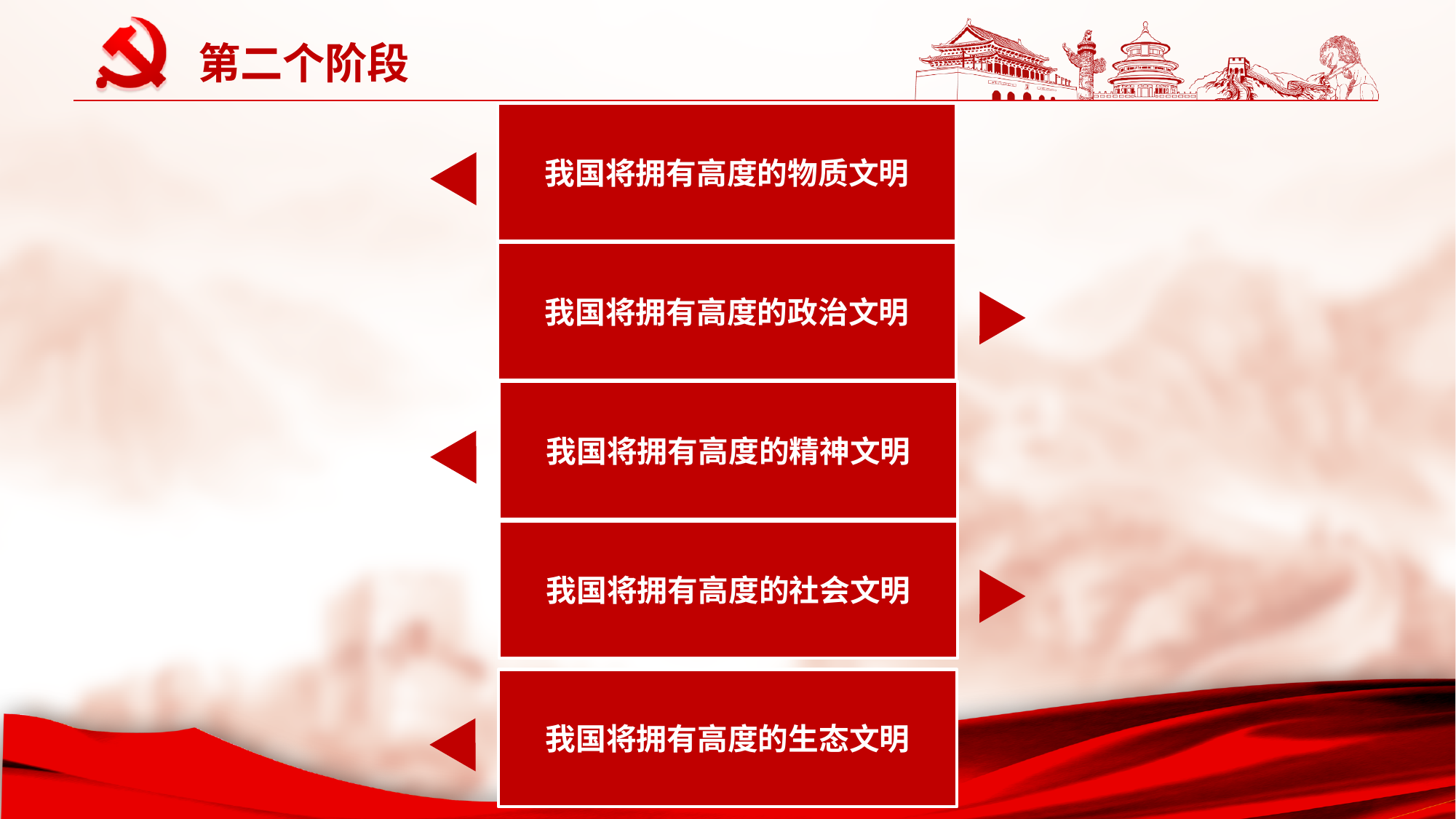

第二个阶段
我国将拥有高度的物质文明

我国将拥有高度的政治文明

我国将拥有高度的精神文明

我国将拥有高度的社会文明

我国将拥有高度的生态文明